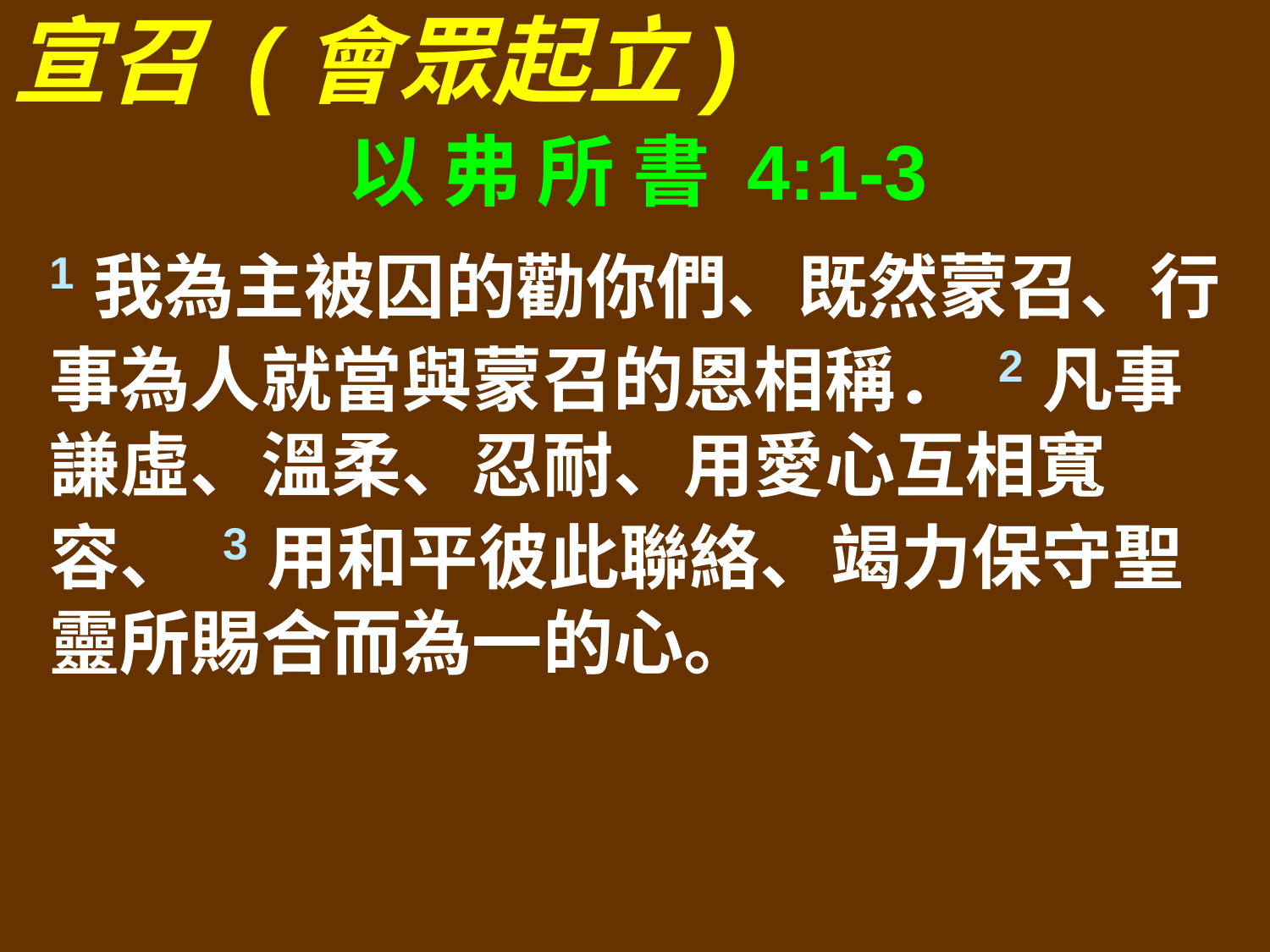

宣召 (會眾起立)
以 弗 所 書 4:1-3
1我為主被囚的勸你們、既然蒙召、行事為人就當與蒙召的恩相稱． 2凡事謙虛、溫柔、忍耐、用愛心互相寬容、 3用和平彼此聯絡、竭力保守聖靈所賜合而為一的心。